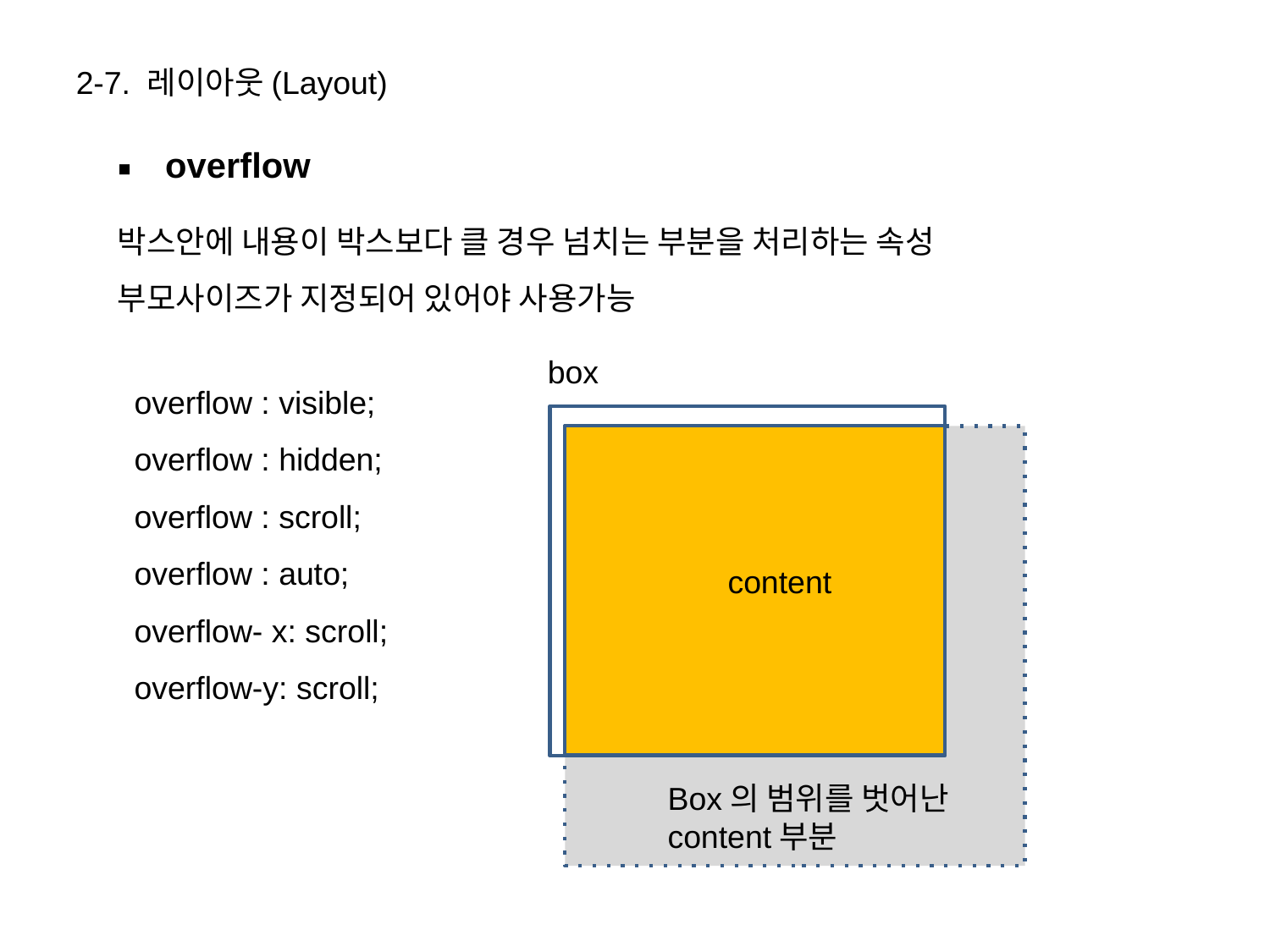

2-7. 레이아웃(Layout)
overflow
박스안에 내용이 박스보다 클 경우 넘치는 부분을 처리하는 속성
부모사이즈가 지정되어 있어야 사용가능
box
overflow : visible;
overflow : hidden;
overflow : scroll;
overflow : auto;
overflow- x: scroll;
overflow-y: scroll;

content
Box의 범위를 벗어난
content부분